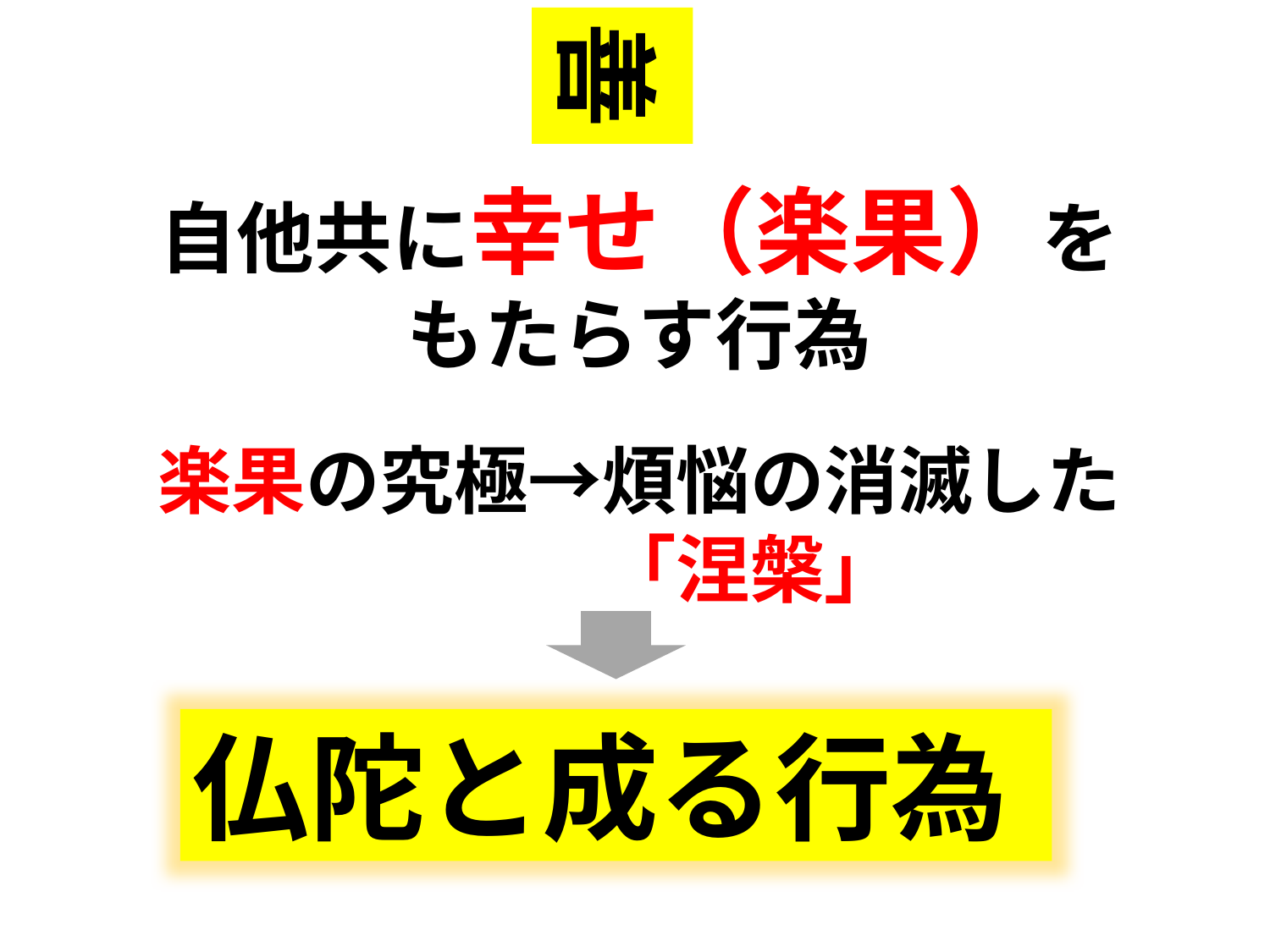

善
自他共に幸せ（楽果）を
もたらす行為

楽果の究極→煩悩の消滅した
　　　　　　「涅槃」

仏陀と成る行為